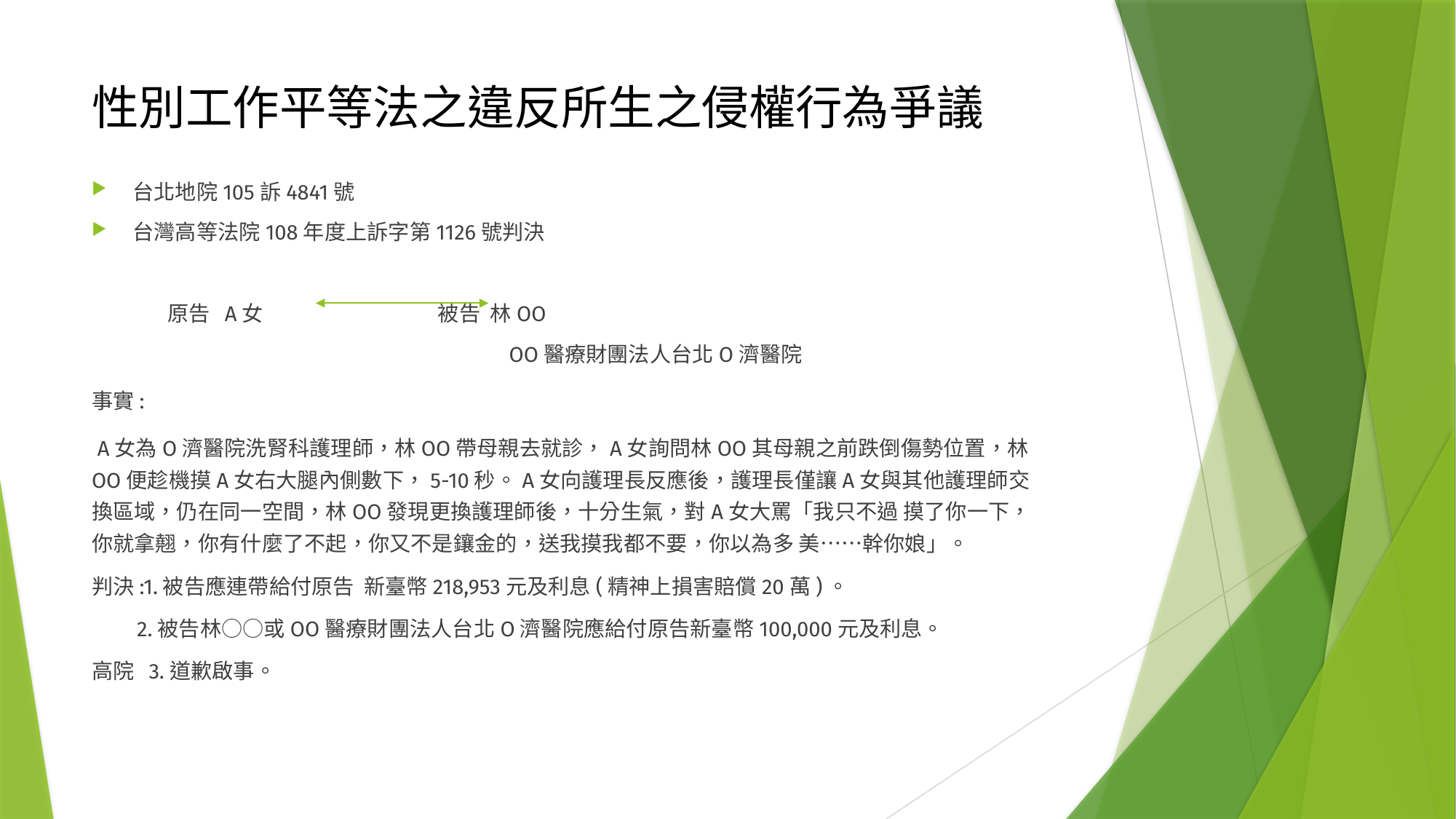

# 性別工作平等法之違反所生之侵權行為爭議
台北地院105訴4841號
台灣高等法院108年度上訴字第1126號判決

               原告  A女                                     被告  林OO
                                                                          OO醫療財團法人台北O濟醫院
事實:
 A女為O濟醫院洗腎科護理師，林OO帶母親去就診，A女詢問林OO其母親之前跌倒傷勢位置，林 OO便趁機摸A女右大腿內側數下，5-10秒。A女向護理長反應後，護理長僅讓A女與其他護理師交換區域，仍在同一空間，林OO發現更換護理師後，十分生氣，對A女大罵「我只不過 摸了你一下，你就拿翹，你有什麼了不起，你又不是鑲金的，送我摸我都不要，你以為多 美……幹你娘」。
判決:1.被告應連帶給付原告  新臺幣218,953元及利息(精神上損害賠償20萬)。
        2.被告林○○或OO醫療財團法人台北O濟醫院應給付原告新臺幣100,000元及利息。
高院  3.道歉啟事。